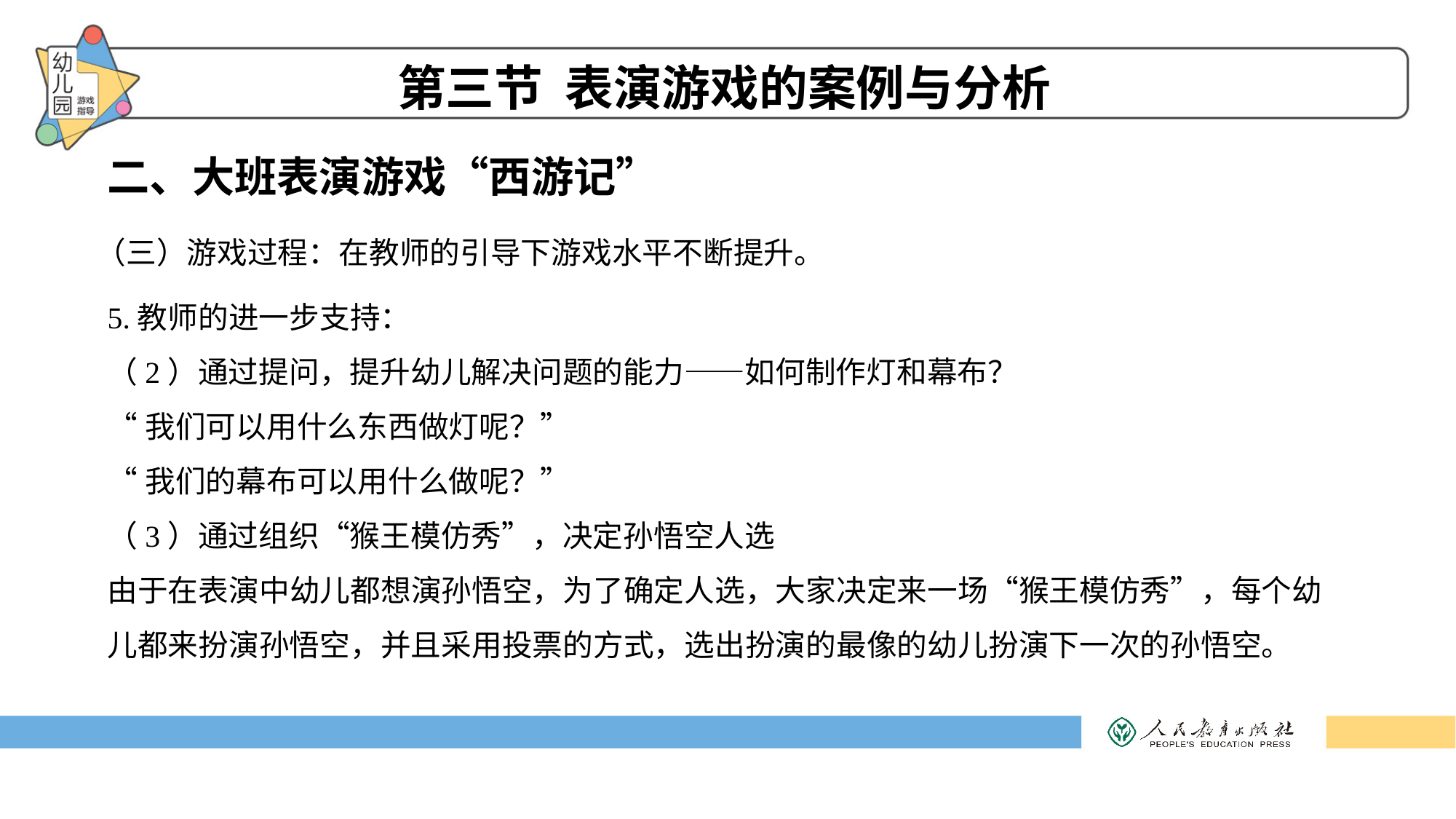

第三节  表演游戏的案例与分析
二、大班表演游戏“西游记”
（三）游戏过程：在教师的引导下游戏水平不断提升。
5.教师的进一步支持：
（2）通过提问，提升幼儿解决问题的能力——如何制作灯和幕布？
“我们可以用什么东西做灯呢？”
“我们的幕布可以用什么做呢？”
（3）通过组织“猴王模仿秀”，决定孙悟空人选
由于在表演中幼儿都想演孙悟空，为了确定人选，大家决定来一场“猴王模仿秀”，每个幼儿都来扮演孙悟空，并且采用投票的方式，选出扮演的最像的幼儿扮演下一次的孙悟空。